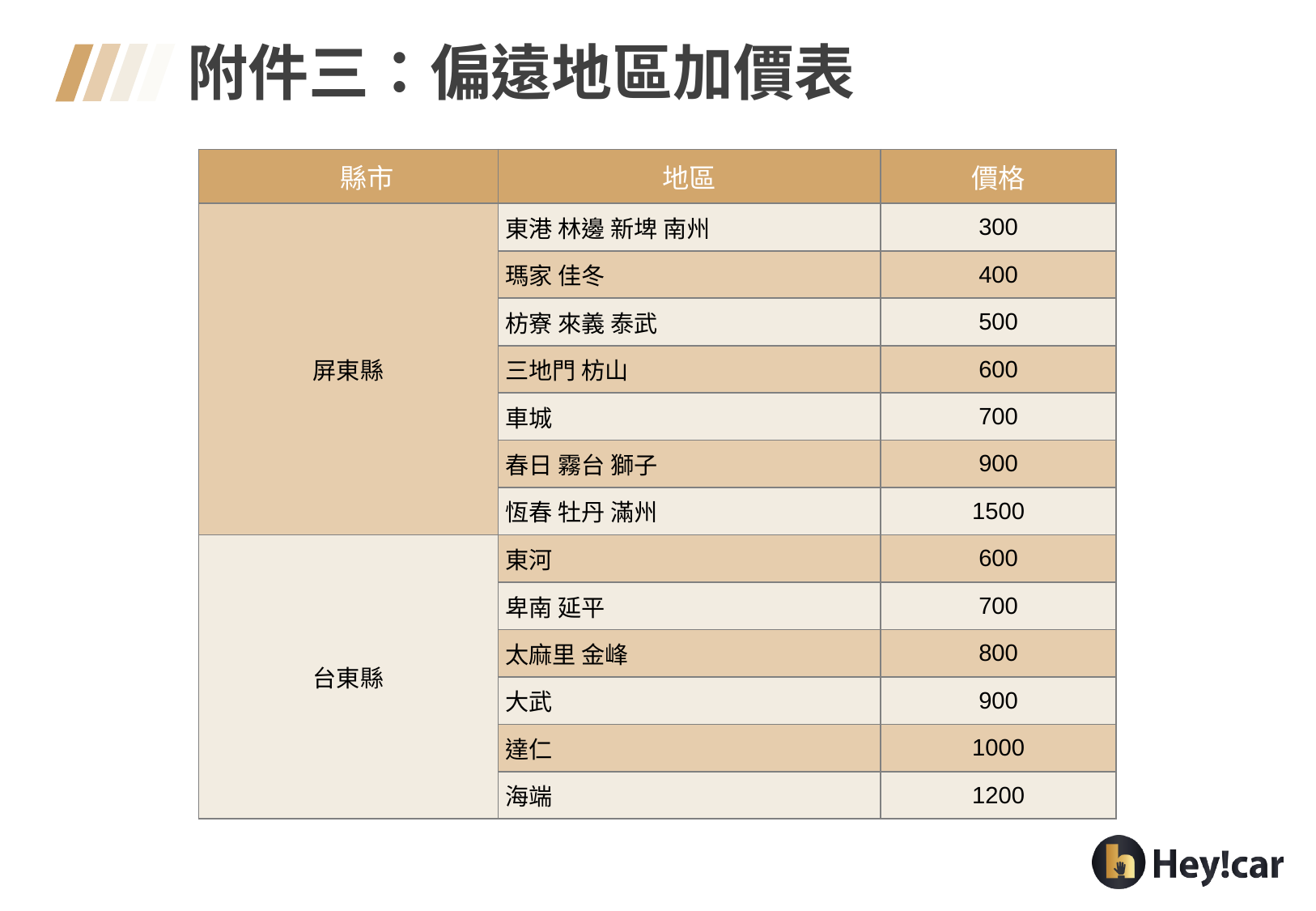

附件三：偏遠地區加價表
| 縣市 | 地區 | 價格 |
| --- | --- | --- |
| 屏東縣 | 東港 林邊 新埤 南州 | 300 |
|  | 瑪家 佳冬 | 400 |
|  | 枋寮 來義 泰武 | 500 |
|  | 三地門 枋山 | 600 |
|  | 車城 | 700 |
|  | 春日 霧台 獅子 | 900 |
|  | 恆春 牡丹 滿州 | 1500 |
| 台東縣 | 東河 | 600 |
|  | 卑南 延平 | 700 |
|  | 太麻里 金峰 | 800 |
|  | 大武 | 900 |
|  | 達仁 | 1000 |
|  | 海端 | 1200 |